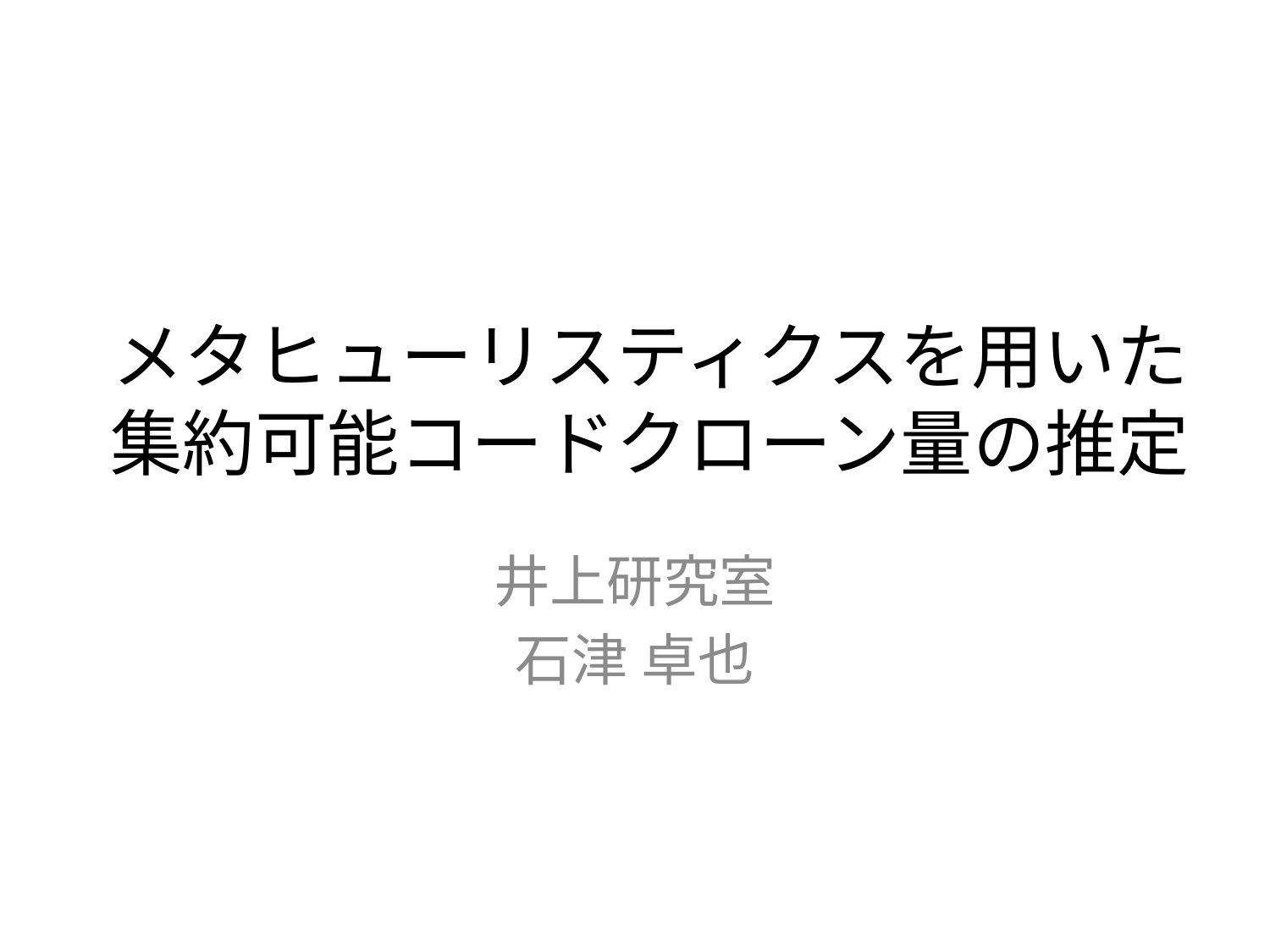

# メタヒューリスティクスを用いた 集約可能コードクローン量の推定
井上研究室
石津 卓也